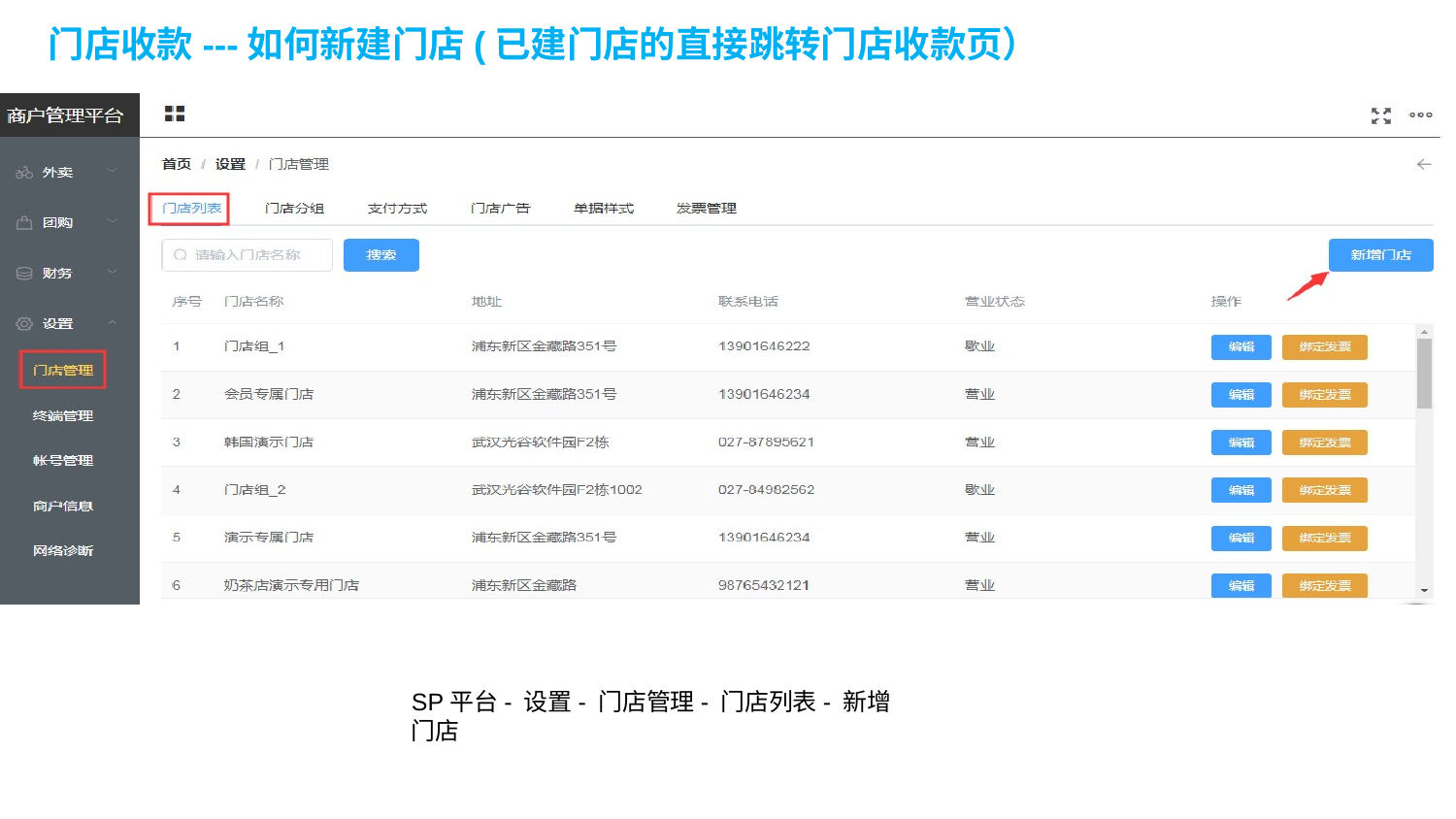

# 门店收款---如何新建门店(已建门店的直接跳转门店收款页）

SP平台-设置-门店管理-门店列表-新增门店